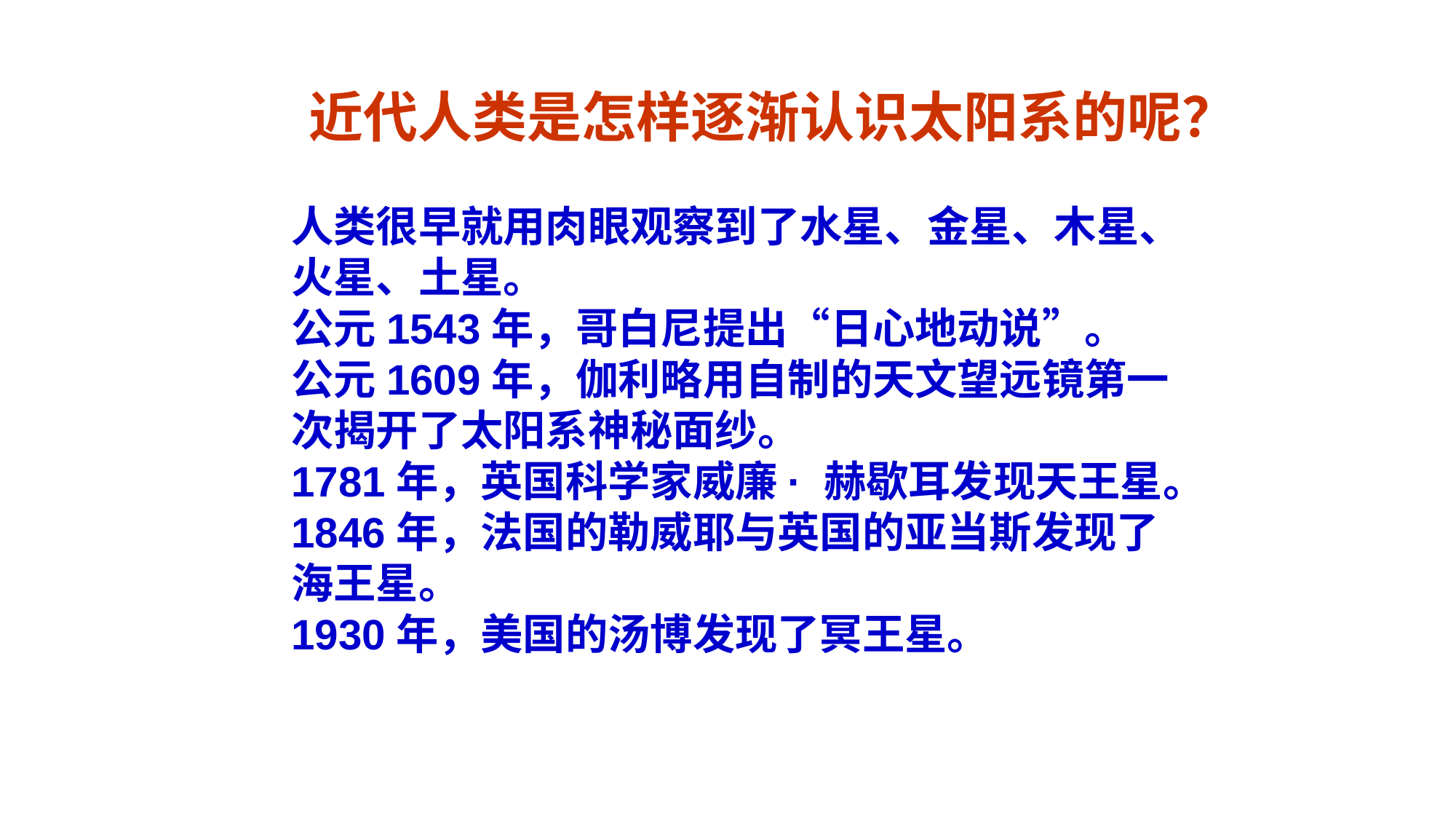

近代人类是怎样逐渐认识太阳系的呢？
人类很早就用肉眼观察到了水星、金星、木星、火星、土星。
公元1543年，哥白尼提出“日心地动说”。
公元1609年，伽利略用自制的天文望远镜第一次揭开了太阳系神秘面纱。
1781年，英国科学家威廉· 赫歇耳发现天王星。
1846年，法国的勒威耶与英国的亚当斯发现了海王星。
1930年，美国的汤博发现了冥王星。